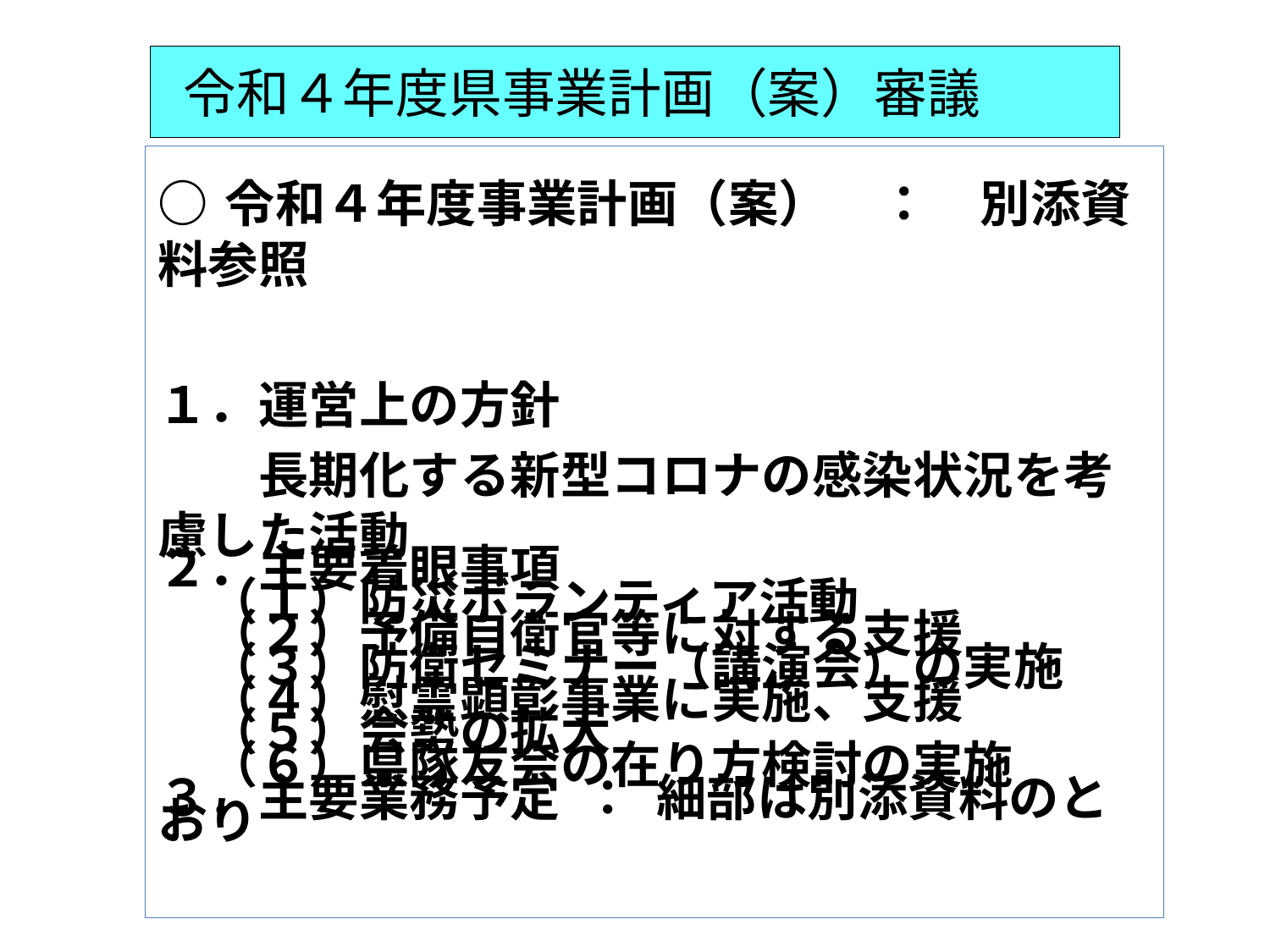

# 令和４年度県事業計画（案）審議

○ 令和４年度事業計画（案）　：　別添資料参照

１．運営上の方針
　　長期化する新型コロナの感染状況を考慮した活動
２．主要着眼事項
　（１）防災ボランティア活動
　（２）予備自衛官等に対する支援
　（３）防衛セミナー（講演会）の実施
　（４）慰霊顕彰事業に実施、支援
　（５）会勢の拡大
　（６）県隊友会の在り方検討の実施
３．主要業務予定  ：  細部は別添資料のとおり